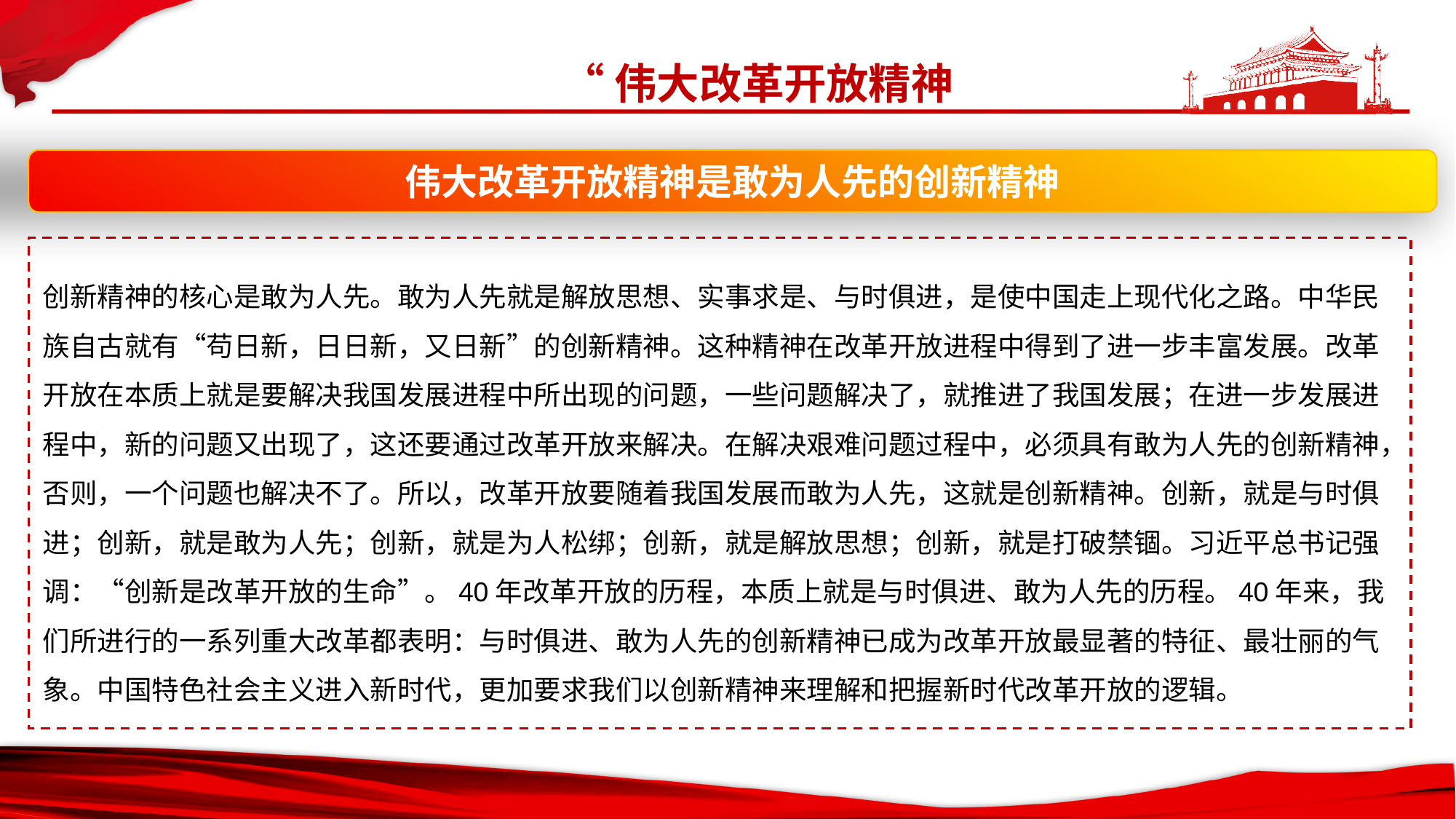

“伟大改革开放精神
伟大改革开放精神是敢为人先的创新精神

创新精神的核心是敢为人先。敢为人先就是解放思想、实事求是、与时俱进，是使中国走上现代化之路。中华民族自古就有“苟日新，日日新，又日新”的创新精神。这种精神在改革开放进程中得到了进一步丰富发展。改革开放在本质上就是要解决我国发展进程中所出现的问题，一些问题解决了，就推进了我国发展；在进一步发展进程中，新的问题又出现了，这还要通过改革开放来解决。在解决艰难问题过程中，必须具有敢为人先的创新精神，否则，一个问题也解决不了。所以，改革开放要随着我国发展而敢为人先，这就是创新精神。创新，就是与时俱进；创新，就是敢为人先；创新，就是为人松绑；创新，就是解放思想；创新，就是打破禁锢。习近平总书记强调：“创新是改革开放的生命”。40年改革开放的历程，本质上就是与时俱进、敢为人先的历程。40年来，我们所进行的一系列重大改革都表明：与时俱进、敢为人先的创新精神已成为改革开放最显著的特征、最壮丽的气象。中国特色社会主义进入新时代，更加要求我们以创新精神来理解和把握新时代改革开放的逻辑。